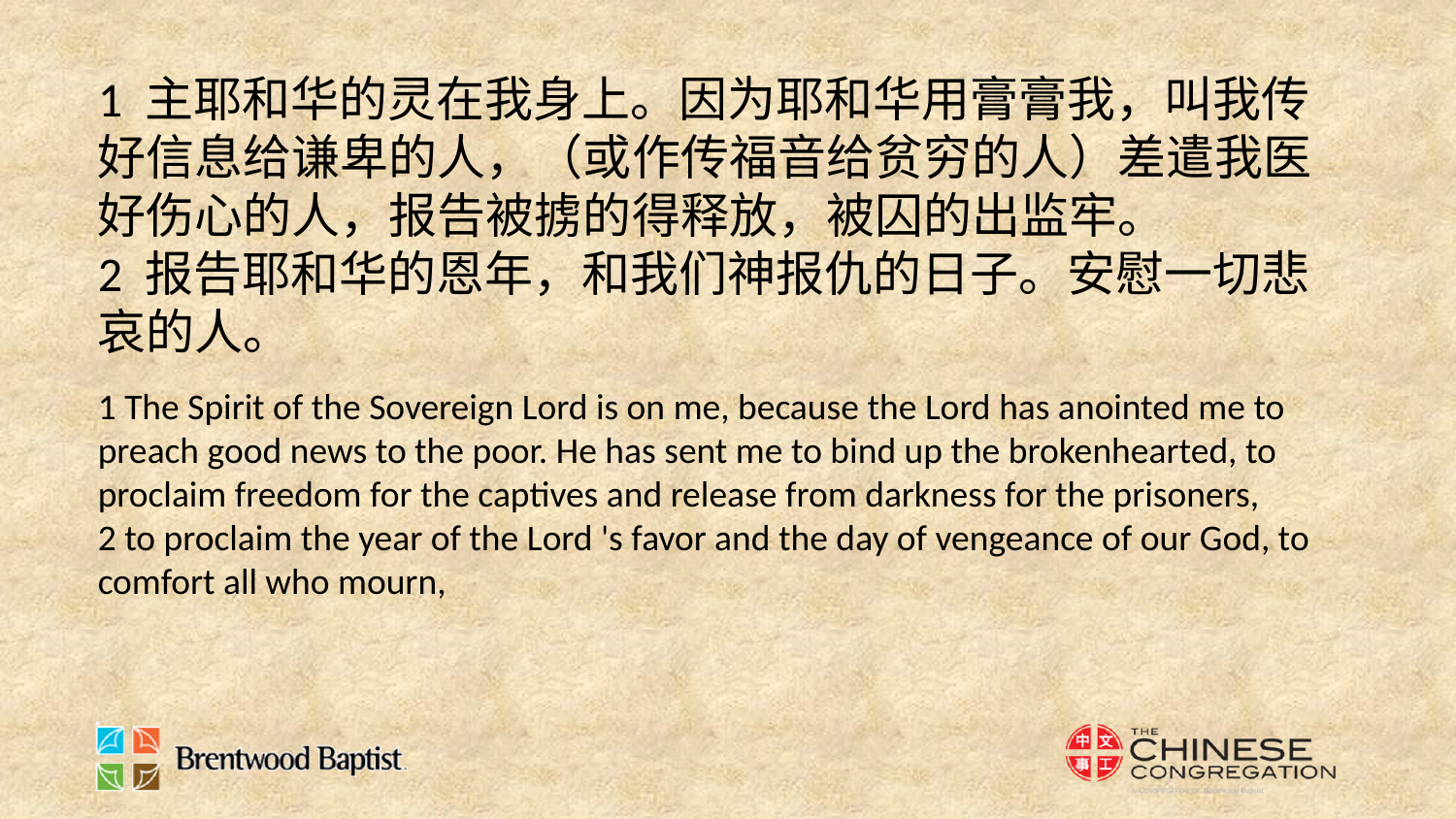

1 主耶和华的灵在我身上。因为耶和华用膏膏我，叫我传好信息给谦卑的人，（或作传福音给贫穷的人）差遣我医好伤心的人，报告被掳的得释放，被囚的出监牢。
2 报告耶和华的恩年，和我们神报仇的日子。安慰一切悲哀的人。

1 The Spirit of the Sovereign Lord is on me, because the Lord has anointed me to preach good news to the poor. He has sent me to bind up the brokenhearted, to proclaim freedom for the captives and release from darkness for the prisoners,
2 to proclaim the year of the Lord 's favor and the day of vengeance of our God, to comfort all who mourn,